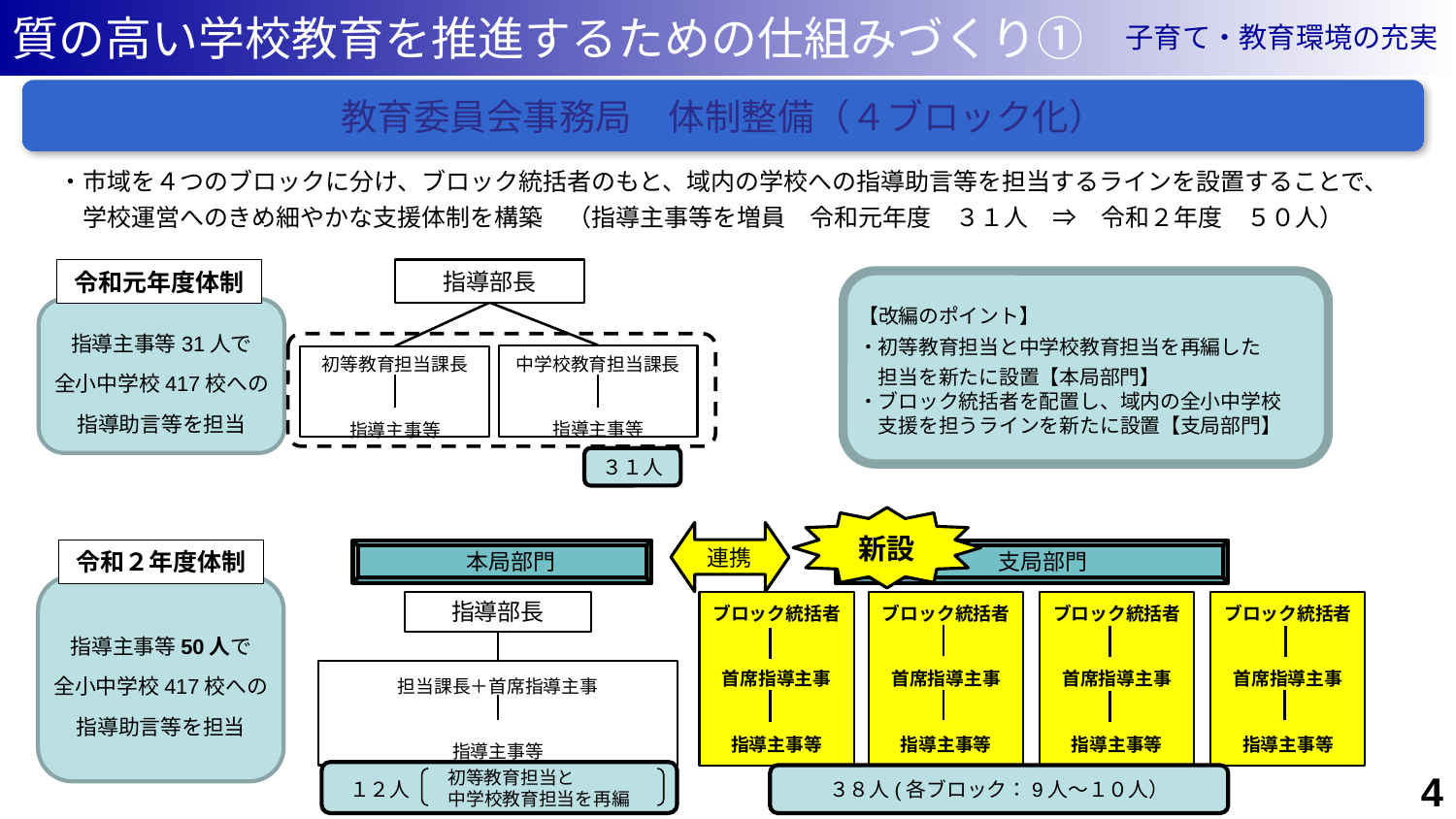

質の高い学校教育を推進するための仕組みづくり①
子育て・教育環境の充実
教育委員会事務局　体制整備（４ブロック化）
　・市域を４つのブロックに分け、ブロック統括者のもと、域内の学校への指導助言等を担当するラインを設置することで、
　　学校運営へのきめ細やかな支援体制を構築　（指導主事等を増員　令和元年度　３１人　⇒　令和２年度　５０人）

指導部長
中学校教育担当課長
・・
指導主事等
初等教育担当課長
・・
指導主事等

令和元年度体制
指導主事等31人で
全小中学校417校への
指導助言等を担当
【改編のポイント】
・初等教育担当と中学校教育担当を再編した
　担当を新たに設置【本局部門】
・ブロック統括者を配置し、域内の全小中学校
　支援を担うラインを新たに設置【支局部門】

３１人
新設
連携
令和２年度体制
　本局部門
　支局部門
ブロック統括者

首席指導主事

指導主事等

指導主事等50人で
全小中学校417校への
指導助言等を担当
指導部長
担当課長＋首席指導主事
・・
指導主事等
ブロック統括者

首席指導主事

指導主事等
ブロック統括者

首席指導主事

指導主事等
ブロック統括者

首席指導主事

指導主事等

4
　　　　　　初等教育担当と
　　　　　　中学校教育担当を再編

１２人
３８人(各ブロック：9人～１０人）